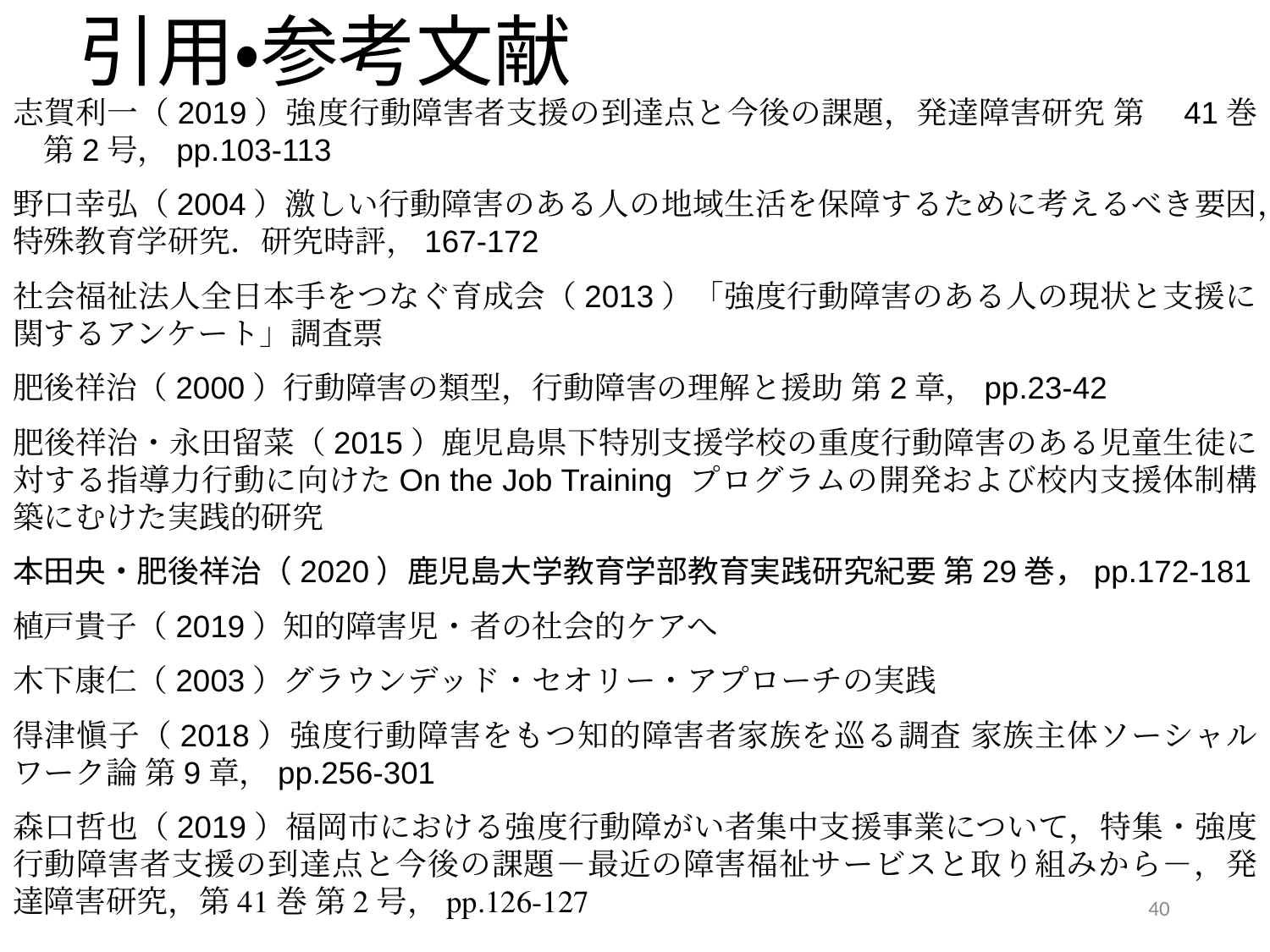

# 引用・参考文献
志賀利一（2019）強度行動障害者支援の到達点と今後の課題，発達障害研究 第　41巻 　第2号，pp.103-113
野口幸弘（2004）激しい行動障害のある人の地域生活を保障するために考えるべき要因，特殊教育学研究．研究時評，167-172
社会福祉法人全日本手をつなぐ育成会（2013）「強度行動障害のある人の現状と支援に関するアンケート」調査票
肥後祥治（2000）行動障害の類型，行動障害の理解と援助 第2章，pp.23-42
肥後祥治・永田留菜（2015）鹿児島県下特別支援学校の重度行動障害のある児童生徒に対する指導力行動に向けたOn the Job Training プログラムの開発および校内支援体制構築にむけた実践的研究
本田央・肥後祥治（2020）鹿児島大学教育学部教育実践研究紀要 第29巻，pp.172-181
植戸貴子（2019）知的障害児・者の社会的ケアへ
木下康仁（2003）グラウンデッド・セオリー・アプローチの実践
得津愼子（2018）強度行動障害をもつ知的障害者家族を巡る調査 家族主体ソーシャルワーク論 第9章，pp.256-301
森口哲也（2019）福岡市における強度行動障がい者集中支援事業について，特集・強度行動障害者支援の到達点と今後の課題－最近の障害福祉サービスと取り組みから－，発達障害研究，第41巻 第2号，pp.126-127
40